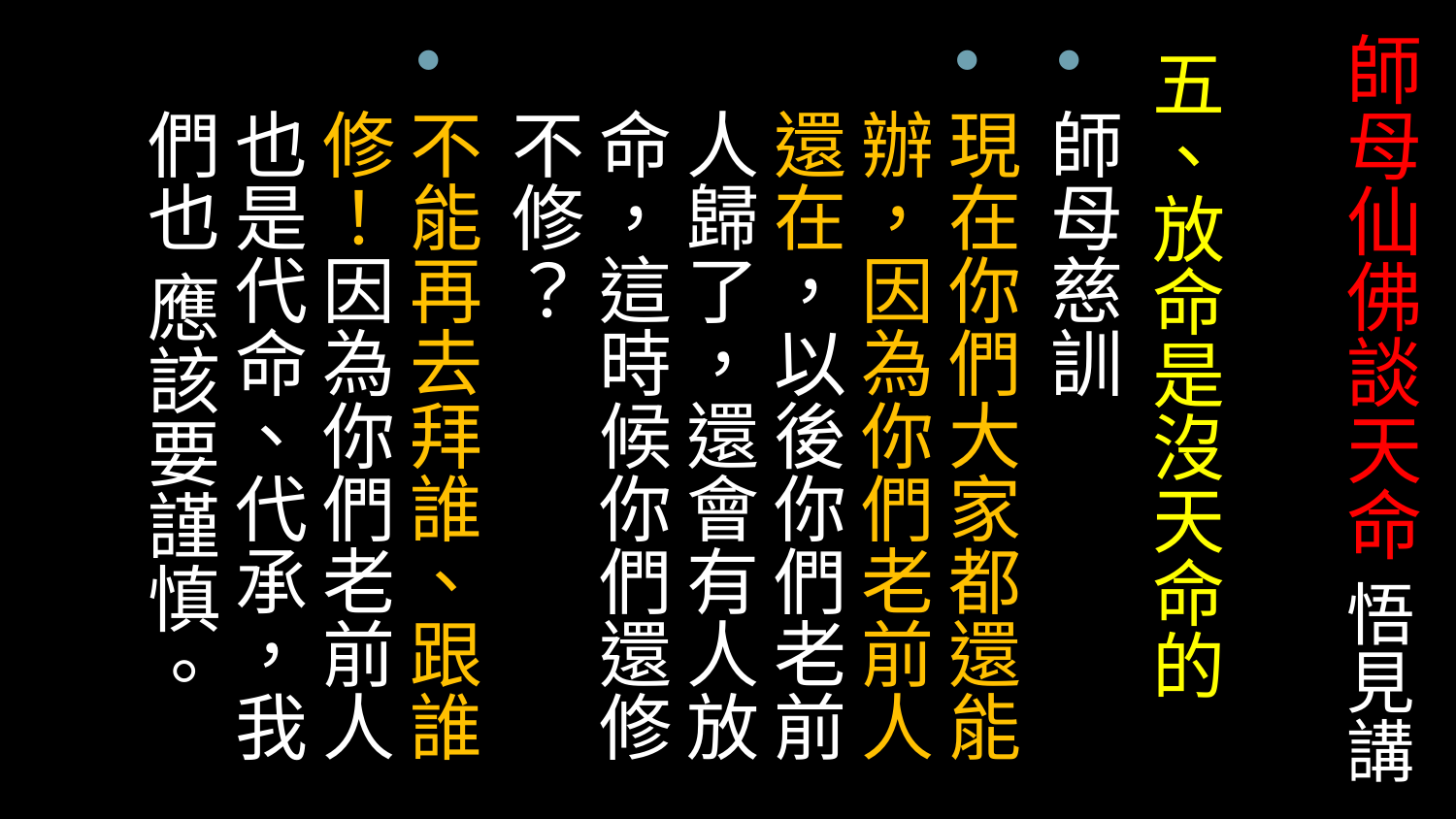

# 師母仙佛談天命 悟見講
五、放命是沒天命的
師母慈訓
現在你們大家都還能辦，因為你們老前人還在，以後你們老前人歸了，還會有人放命，這時候你們還修不修？
不能再去拜誰、跟誰修！因為你們老前人也是代命、代承，我們也 應該要謹慎。